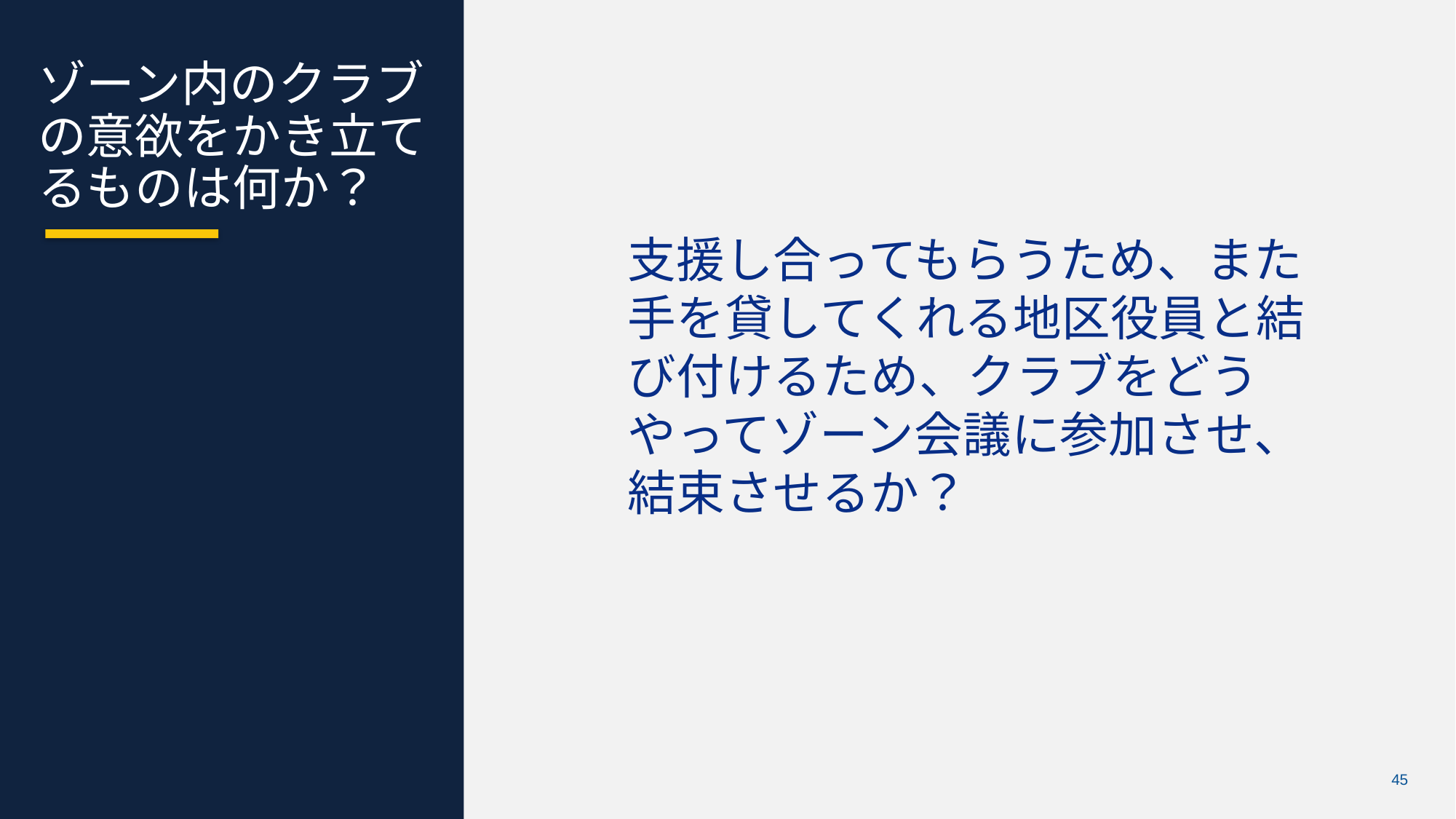

ゾーン内のクラブの意欲をかき立てるものは何か？

支援し合ってもらうため、また手を貸してくれる地区役員と結び付けるため、クラブをどうやってゾーン会議に参加させ、結束させるか？

Chris Bunch – LION Managing Editor
Sanjeev Ahuja – Chief of Marketing & Membership
Dan Hervey – Brand & Creative Director
Stephanie Morales – Meetings Manager